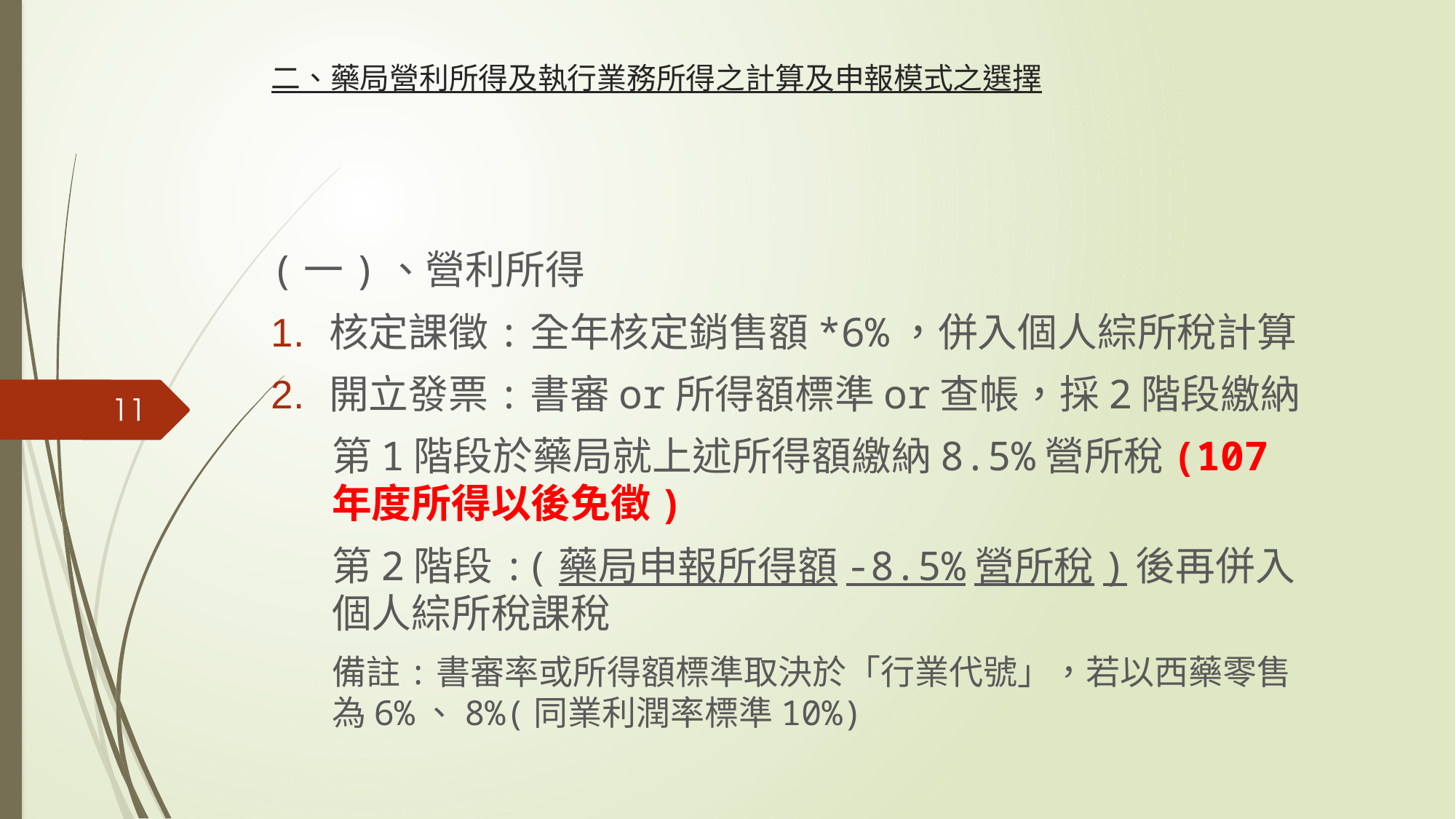

# 二、藥局營利所得及執行業務所得之計算及申報模式之選擇
(一)、營利所得
核定課徵:全年核定銷售額*6%，併入個人綜所稅計算
開立發票:書審or所得額標準or查帳，採2階段繳納
第1階段於藥局就上述所得額繳納8.5%營所稅(107年度所得以後免徵)
第2階段:(藥局申報所得額-8.5%營所稅)後再併入個人綜所稅課稅
備註:書審率或所得額標準取決於「行業代號」，若以西藥零售為6%、8%(同業利潤率標準10%)

11